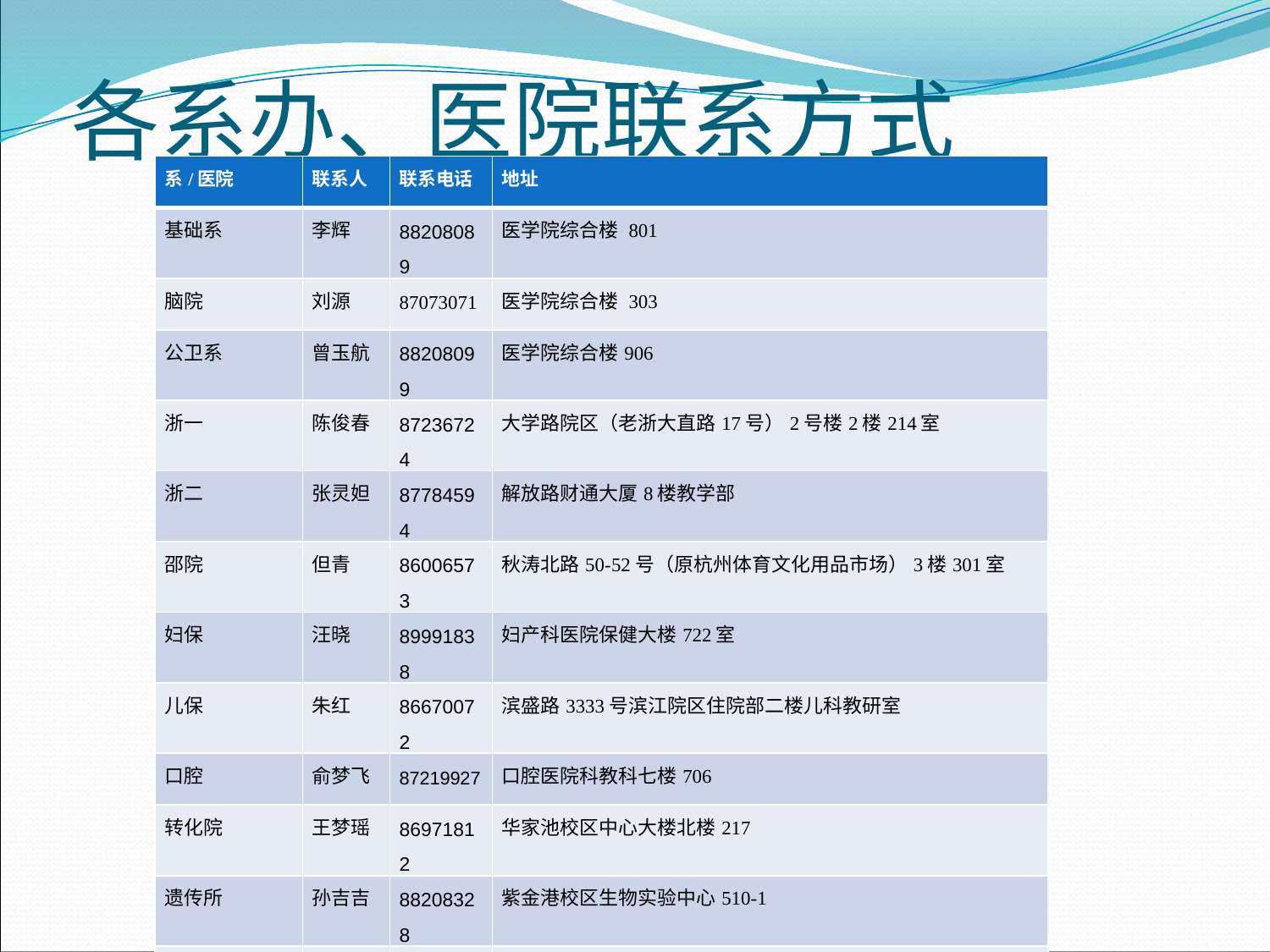

各系办、医院联系方式
| 系/医院 | 联系人 | 联系电话 | 地址 |
| --- | --- | --- | --- |
| 基础系 | 李辉 | 88208089 | 医学院综合楼 801 |
| 脑院 | 刘源 | 87073071 | 医学院综合楼 303 |
| 公卫系 | 曾玉航 | 88208099 | 医学院综合楼906 |
| 浙一 | 陈俊春 | 87236724 | 大学路院区（老浙大直路17号）2号楼2楼214室 |
| 浙二 | 张灵妲 | 87784594 | 解放路财通大厦8楼教学部 |
| 邵院 | 但青 | 86006573 | 秋涛北路50-52号（原杭州体育文化用品市场）3楼301室 |
| 妇保 | 汪晓 | 89991838 | 妇产科医院保健大楼722室 |
| 儿保 | 朱红 | 86670072 | 滨盛路3333号滨江院区住院部二楼儿科教研室 |
| 口腔 | 俞梦飞 | 87219927 | 口腔医院科教科七楼706 |
| 转化院 | 王梦瑶 | 86971812 | 华家池校区中心大楼北楼217 |
| 遗传所 | 孙吉吉 | 88208328 | 紫金港校区生物实验中心510-1 |
| 浙四 | 朱冰花 | 0579-89935022 | 义乌市商城大道N1号行政楼311 |
| 研究生科 | 邢老师 | 88208118 | 医学院综合楼 602 |
| 学工办 | 刘老师 | 86971869/88206443 | 华家池中心南楼543室或紫金港医綜604（毕业生登记表、就业、档案相关工作） |